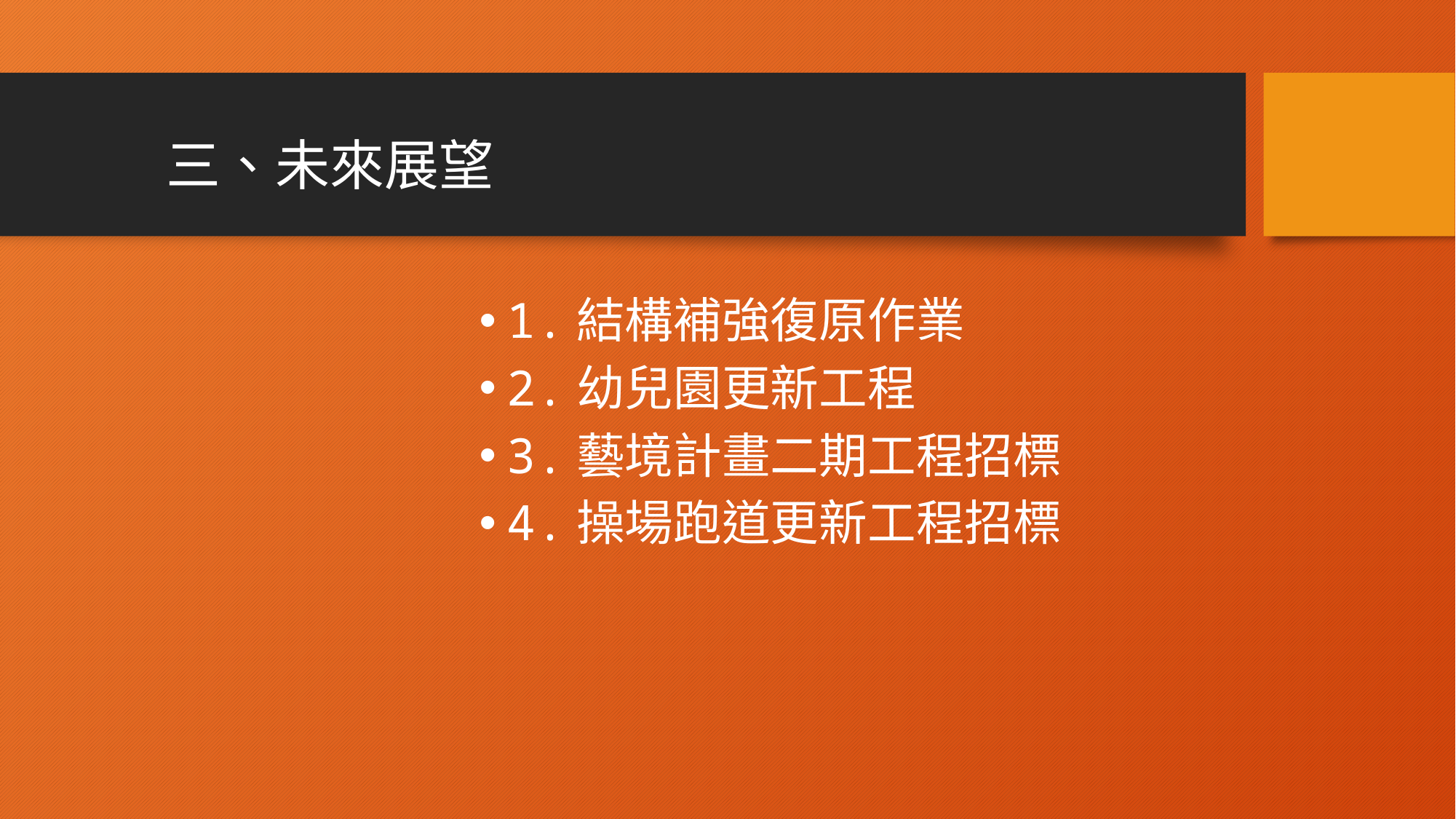

# 三、未來展望
1.結構補強復原作業
2.幼兒園更新工程
3.藝境計畫二期工程招標
4.操場跑道更新工程招標